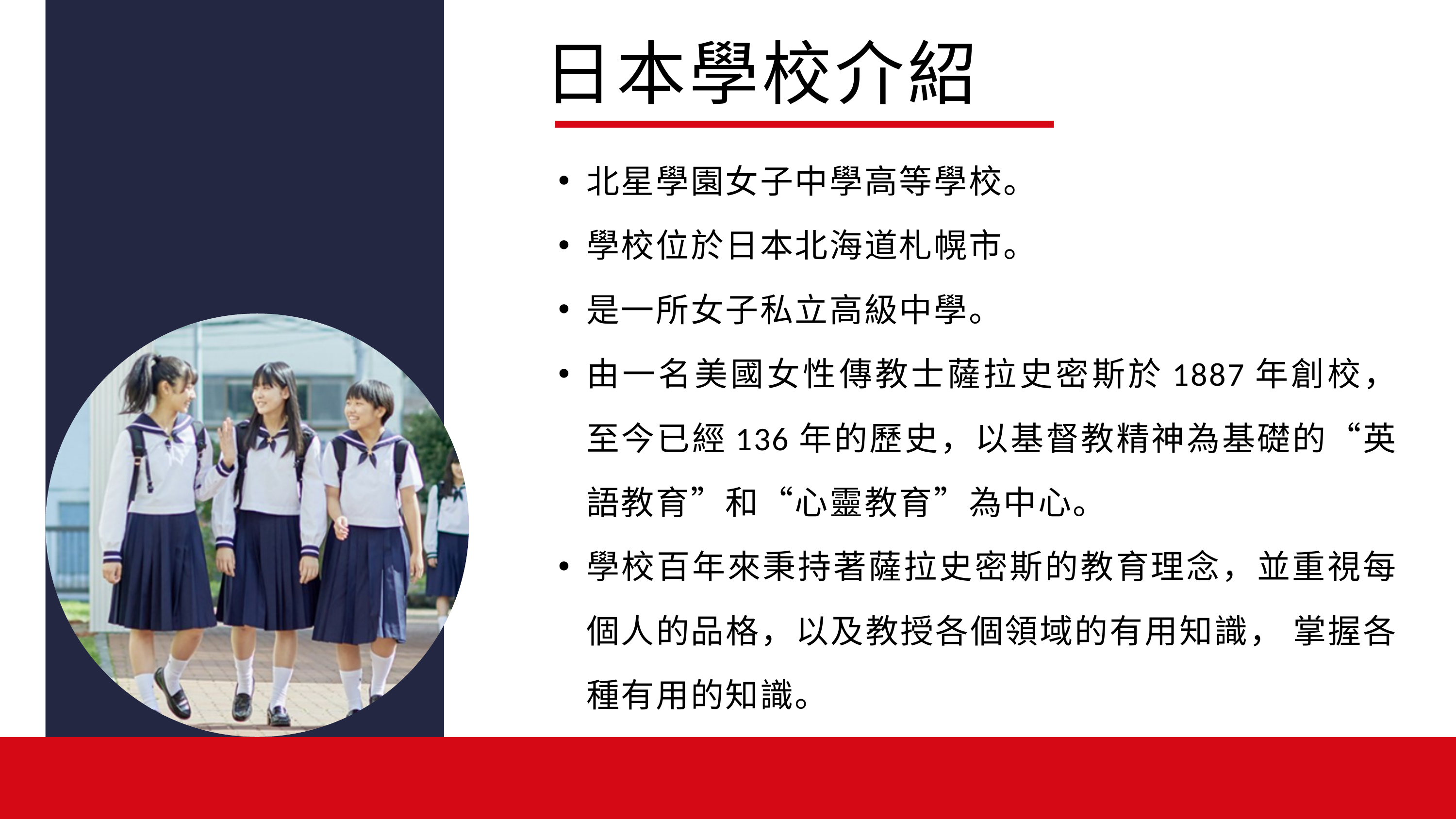

日本學校介紹

北星學園女子中學高等學校。
學校位於日本北海道札幌市。
是一所女子私立高級中學。
由一名美國女性傳教士薩拉史密斯於1887年創校，至今已經136年的歷史，以基督教精神為基礎的“英語教育”和“心靈教育”為中心。
學校百年來秉持著薩拉史密斯的教育理念，並重視每個人的品格，以及教授各個領域的有用知識， 掌握各種有用的知識。